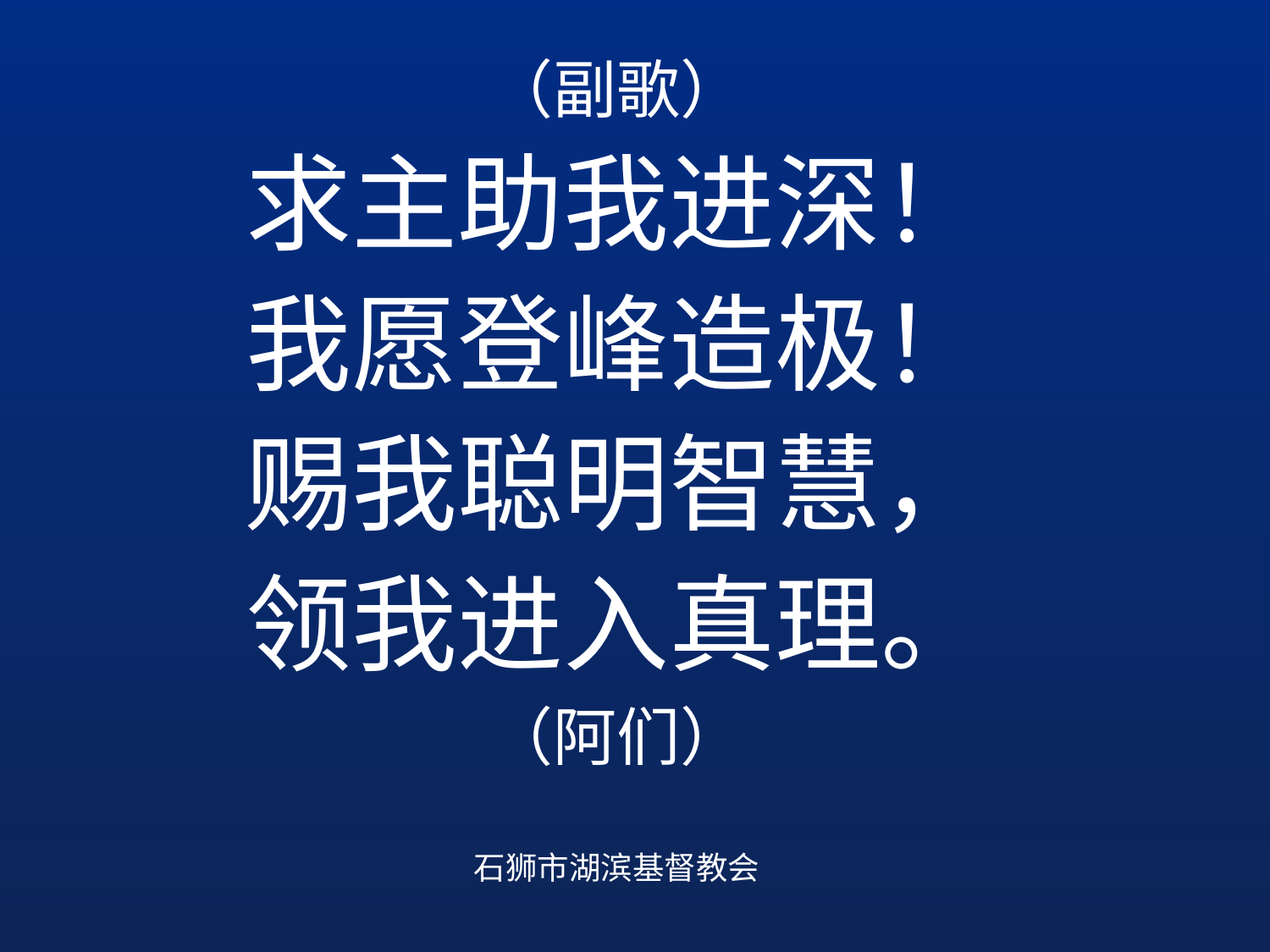

（副歌）
求主助我进深！
我愿登峰造极！
赐我聪明智慧，
领我进入真理。
（阿们）

石狮市湖滨基督教会